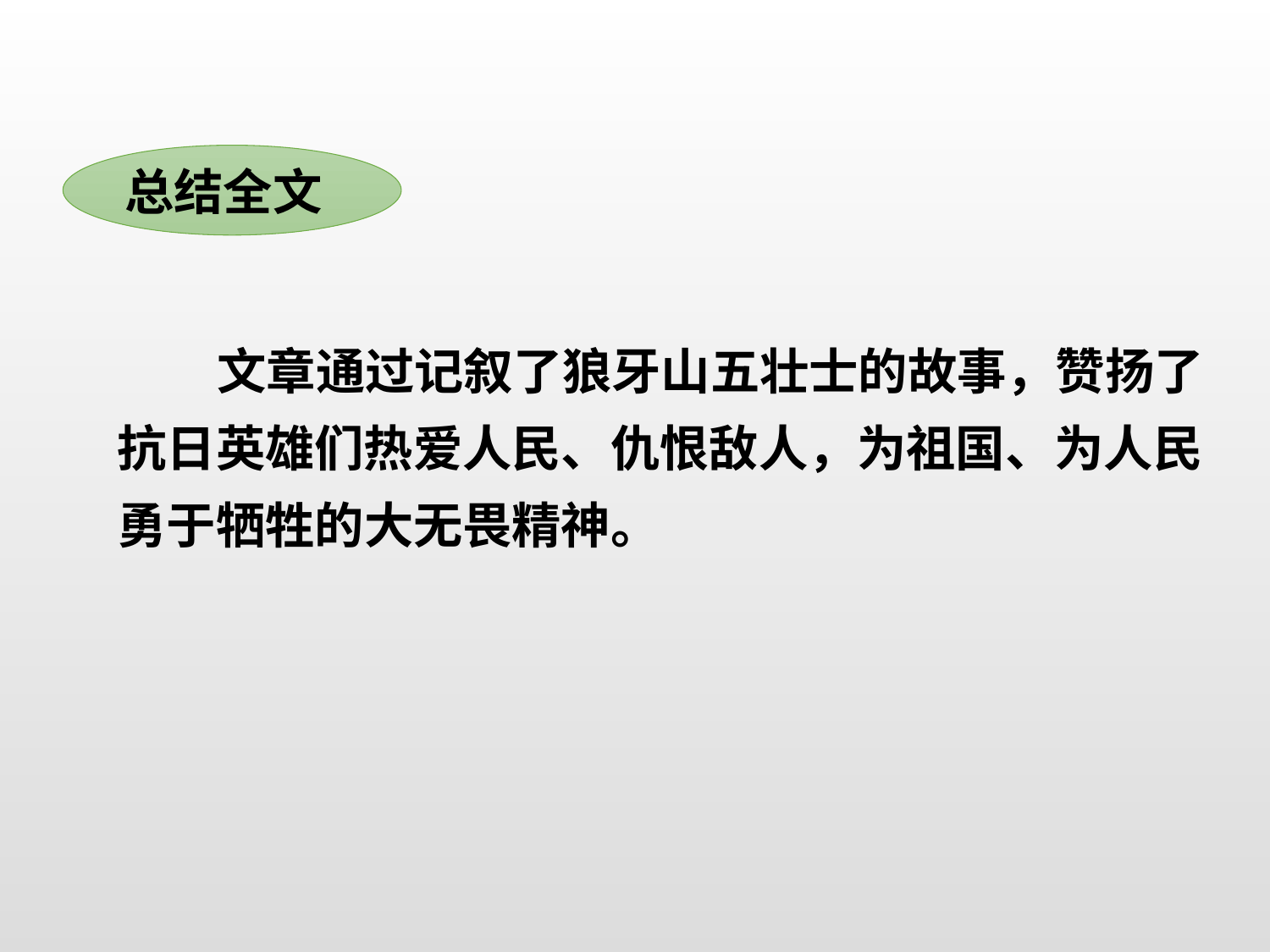

总结全文
        文章通过记叙了狼牙山五壮士的故事，赞扬了抗日英雄们热爱人民、仇恨敌人，为祖国、为人民勇于牺牲的大无畏精神。